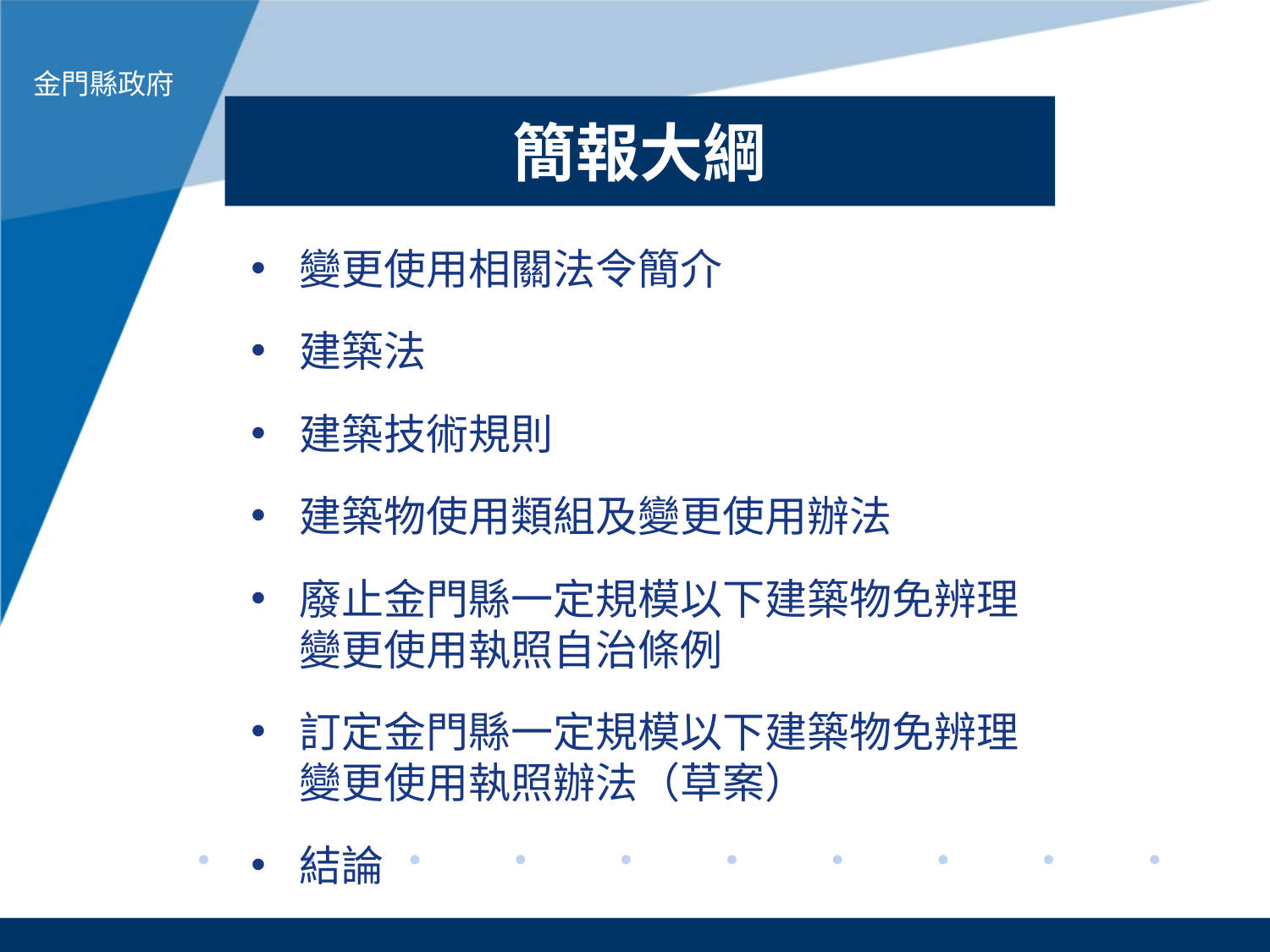

簡報大綱

變更使用相關法令簡介
建築法
建築技術規則
建築物使用類組及變更使用辦法
廢止金門縣一定規模以下建築物免辨理變更使用執照自治條例
訂定金門縣一定規模以下建築物免辨理變更使用執照辦法（草案）
結論